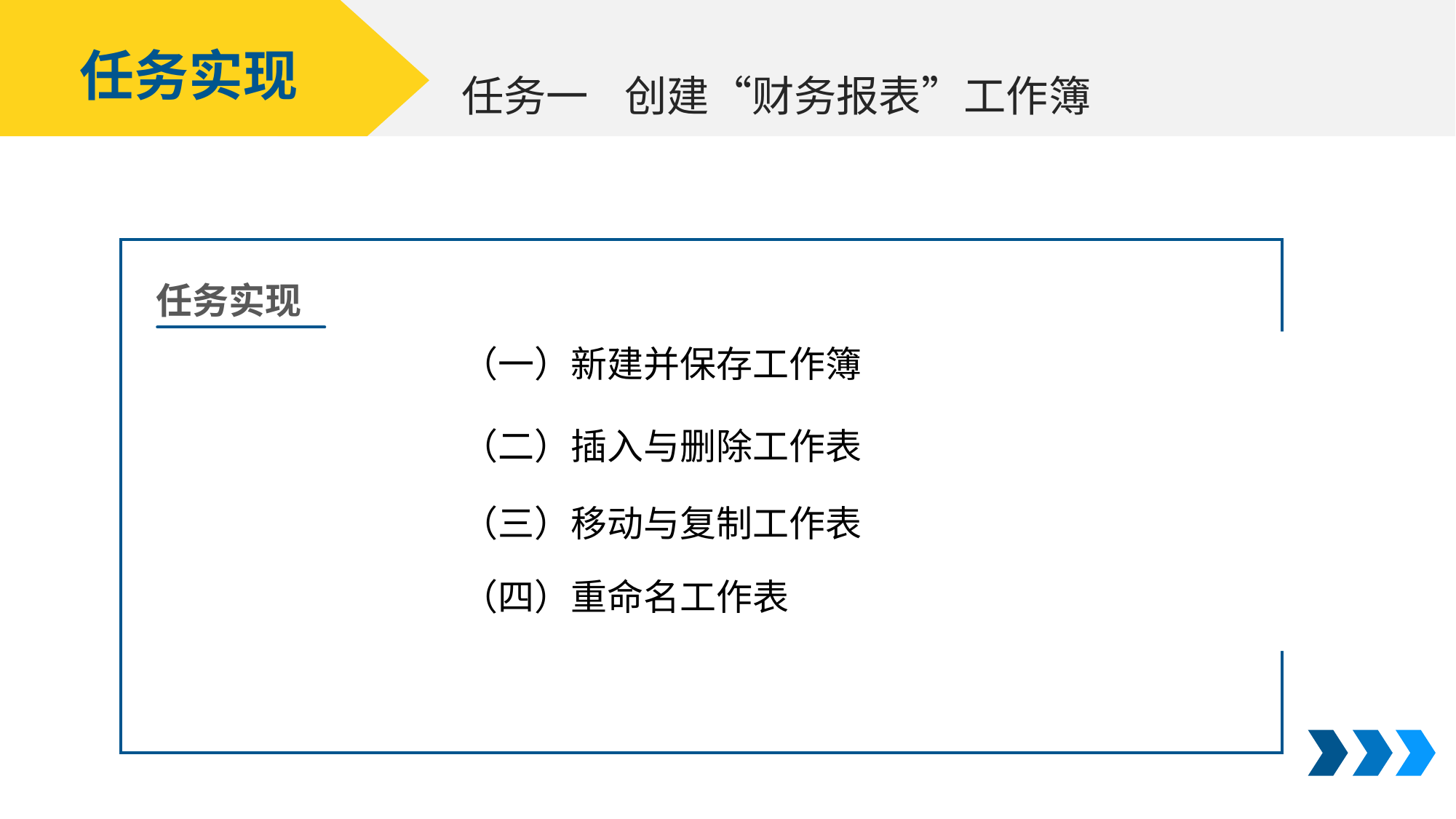

任务实现
创建“财务报表”工作簿
任务一

任务实现

（一）新建并保存工作簿
（二）插入与删除工作表
（三）移动与复制工作表
（四）重命名工作表